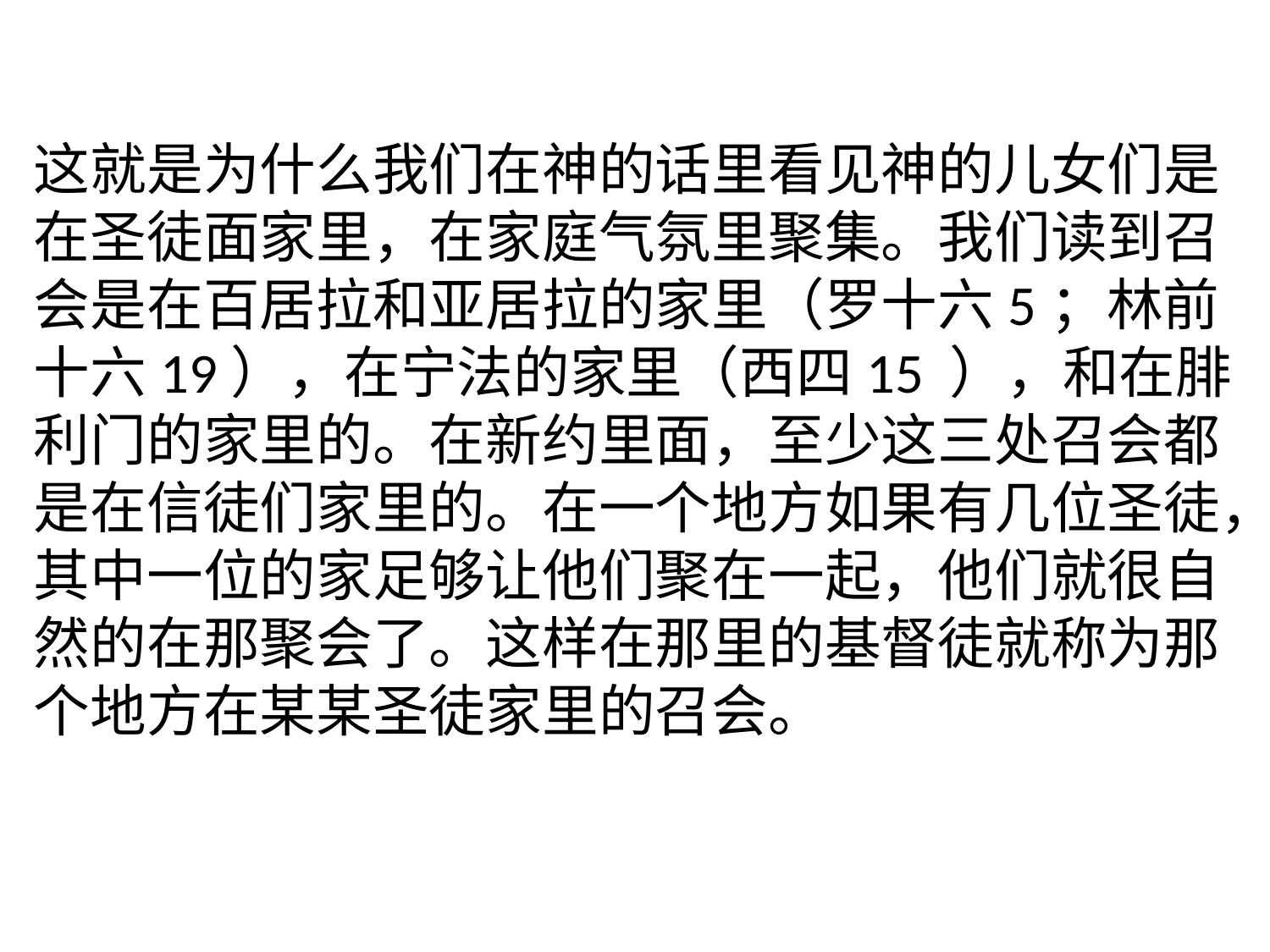

这就是为什么我们在神的话里看见神的儿女们是在圣徒面家里，在家庭气氛里聚集。我们读到召会是在百居拉和亚居拉的家里（罗十六5；林前十六19），在宁法的家里（西四15 ），和在腓利门的家里的。在新约里面，至少这三处召会都是在信徒们家里的。在一个地方如果有几位圣徒，其中一位的家足够让他们聚在一起，他们就很自然的在那聚会了。这样在那里的基督徒就称为那个地方在某某圣徒家里的召会。